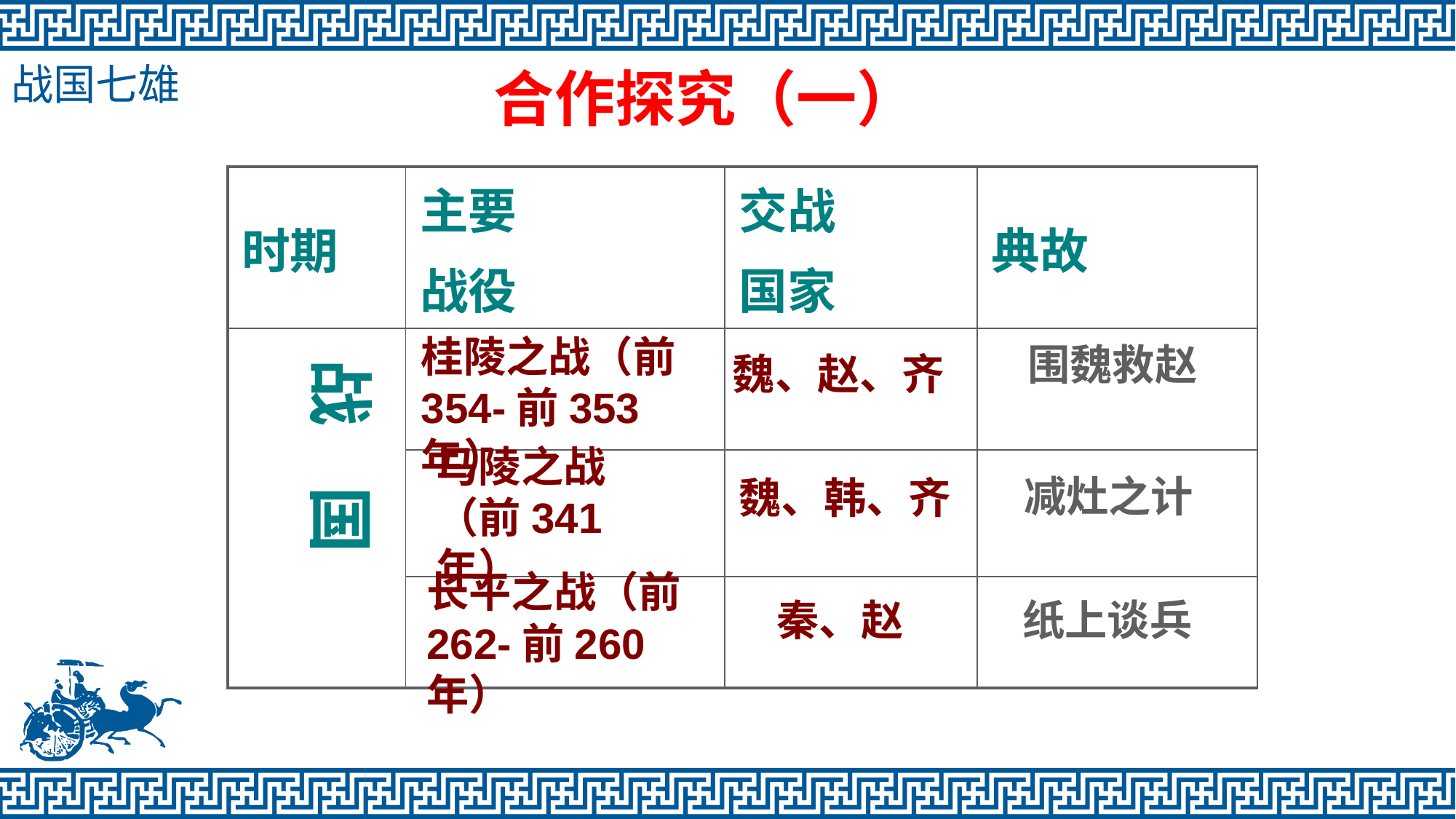

# 战国七雄
合作探究（一）
| 时期 | 主要 战役 | 交战 国家 | 典故 |
| --- | --- | --- | --- |
|  |  |  |  |
|  |  |  |  |
|  |  |  |  |
桂陵之战（前354-前353年）
 围魏救赵
魏、赵、齐
战    国
马陵之战
（前341年）
减灶之计
魏、韩、齐
长平之战（前262-前260年）
秦、赵
纸上谈兵